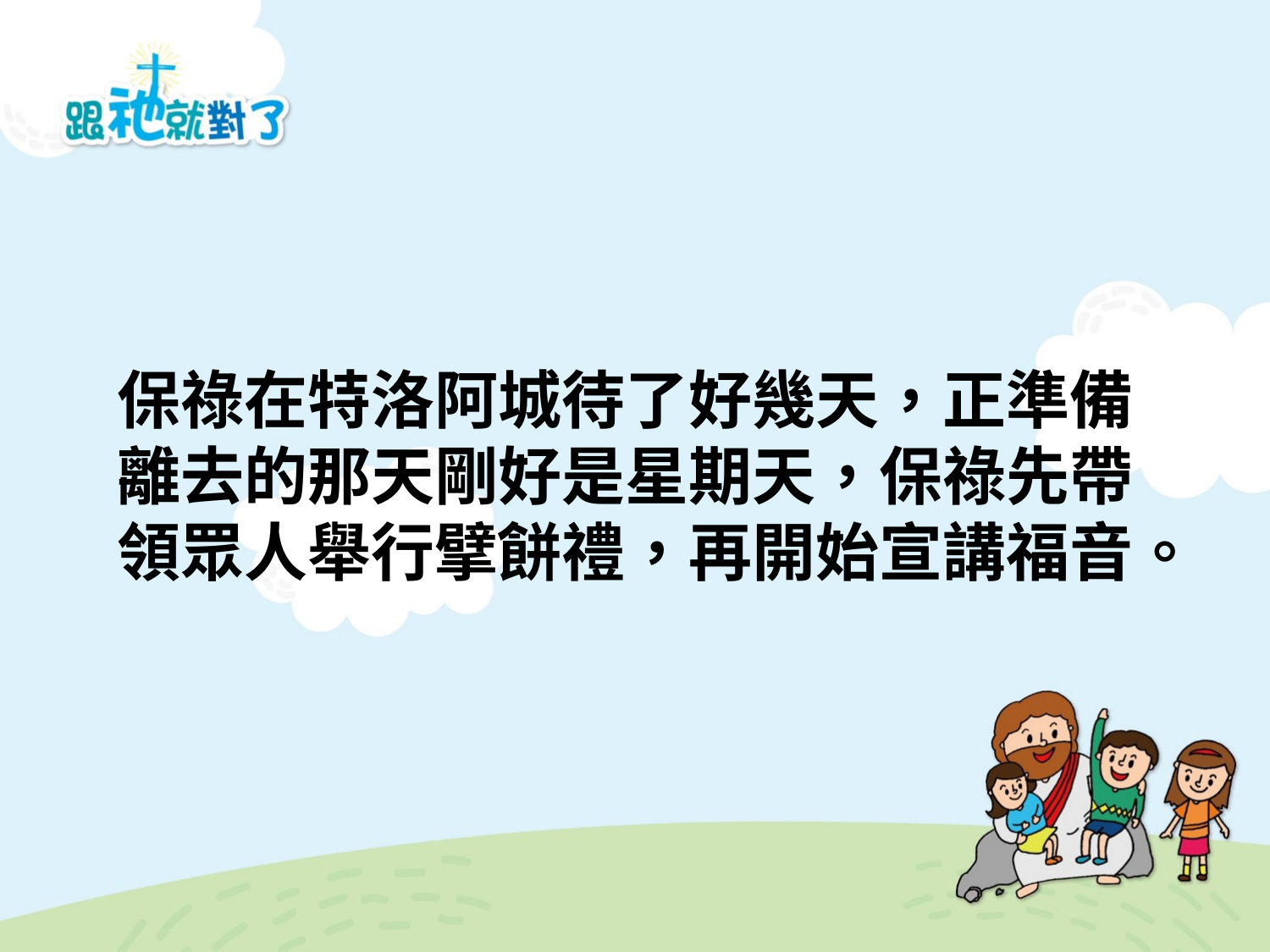

保祿在特洛阿城待了好幾天，正準備離去的那天剛好是星期天，保祿先帶領眾人舉行擘餅禮，再開始宣講福音。